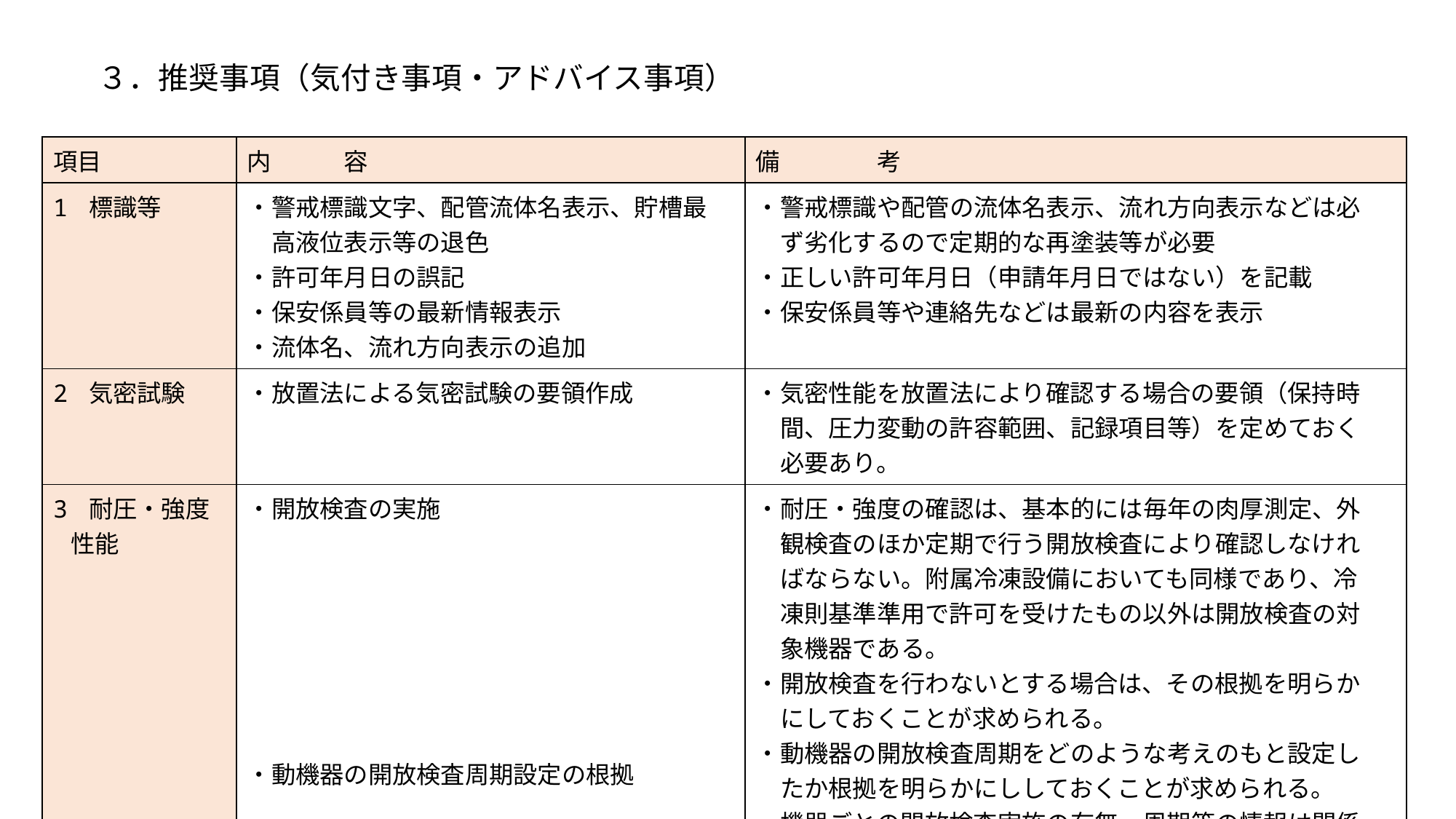

３．推奨事項（気付き事項・アドバイス事項）
| 項目 | 内　　　容 | 備　　　　考 |
| --- | --- | --- |
| 1 標識等 | ・警戒標識文字、配管流体名表示、貯槽最 　高液位表示等の退色 ・許可年月日の誤記 ・保安係員等の最新情報表示 ・流体名、流れ方向表示の追加 | ・警戒標識や配管の流体名表示、流れ方向表示などは必 　ず劣化するので定期的な再塗装等が必要 ・正しい許可年月日（申請年月日ではない）を記載 ・保安係員等や連絡先などは最新の内容を表示 |
| 2 気密試験 | ・放置法による気密試験の要領作成 | ・気密性能を放置法により確認する場合の要領（保持時 　間、圧力変動の許容範囲、記録項目等）を定めておく 　必要あり。 |
| 3 耐圧・強度 性能 | ・開放検査の実施 ・動機器の開放検査周期設定の根拠 | ・耐圧・強度の確認は、基本的には毎年の肉厚測定、外　 　観検査のほか定期で行う開放検査により確認しなけれ 　ばならない。附属冷凍設備においても同様であり、冷 　凍則基準準用で許可を受けたもの以外は開放検査の対 　象機器である。 ・開放検査を行わないとする場合は、その根拠を明らか 　にしておくことが求められる。 ・動機器の開放検査周期をどのような考えのもと設定し 　たか根拠を明らかにししておくことが求められる。 ・機器ごとの開放検査実施の有無、周期等の情報は関係 　部門間で情報共有しておくことが望ましい。 |